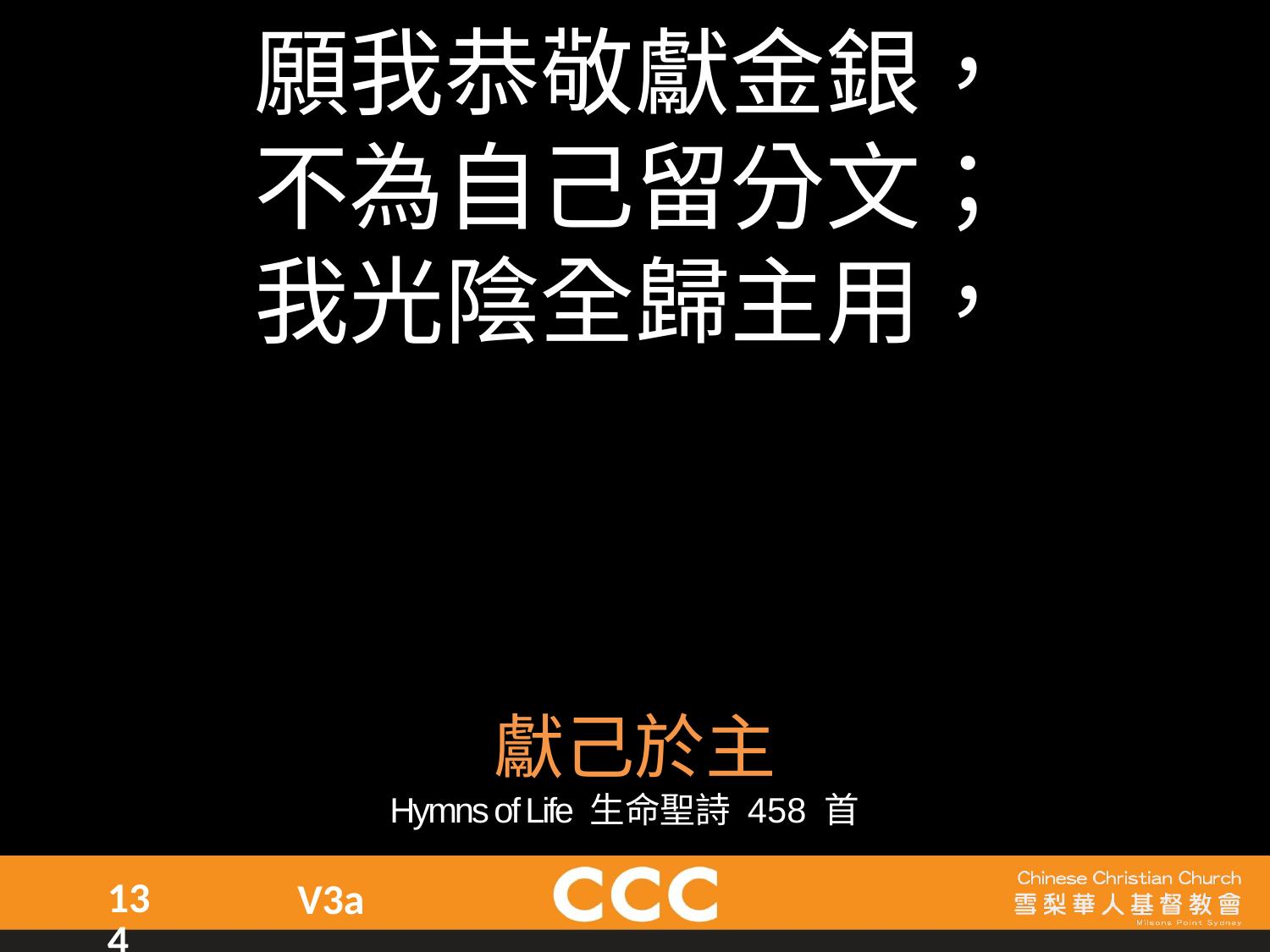

願我恭敬獻金銀，
不為自己留分文；
我光陰全歸主用，
獻己於主
Hymns of Life 生命聖詩 458 首
134
V3a